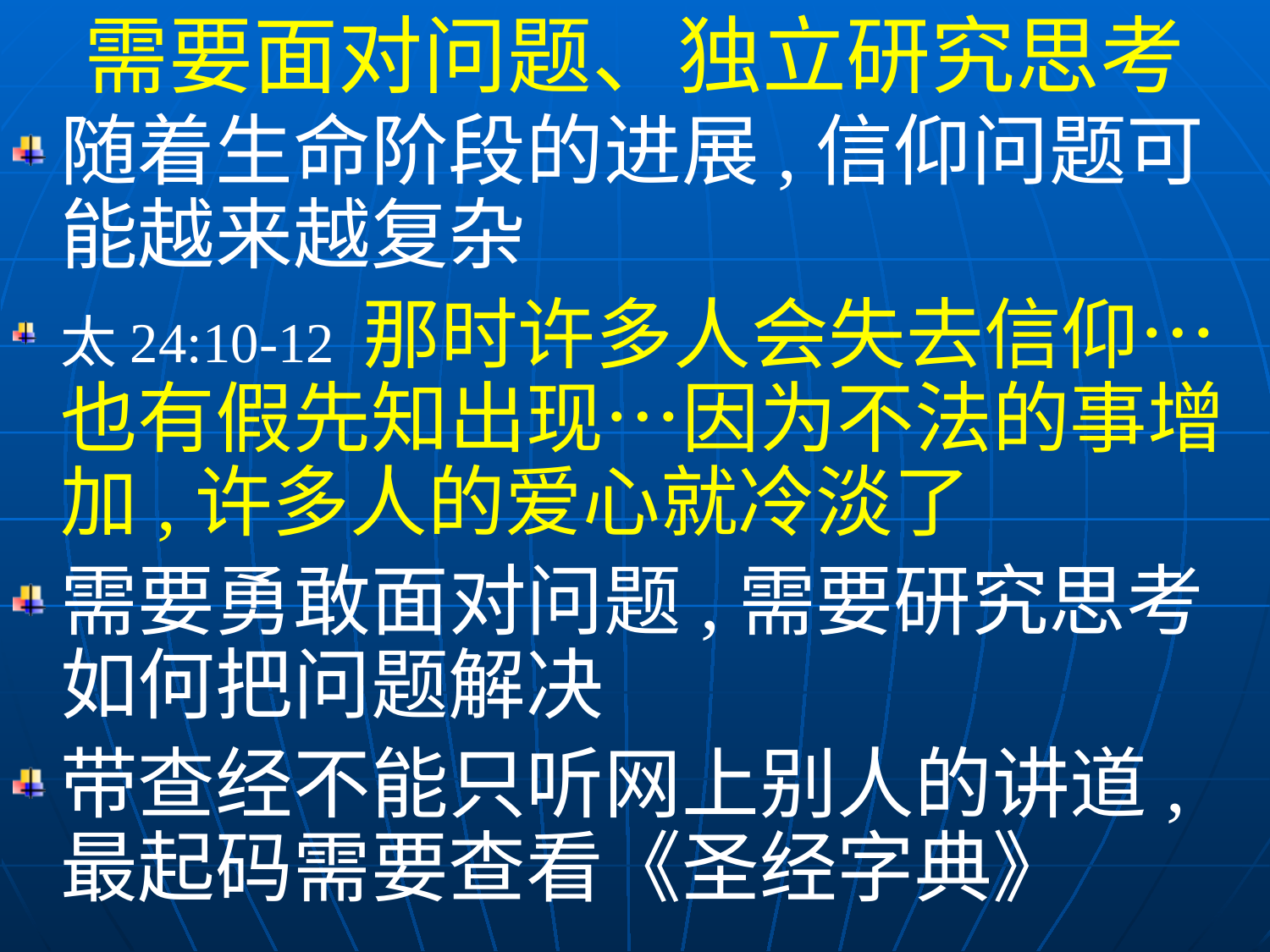

需要面对问题、独立研究思考
随着生命阶段的进展,信仰问题可能越来越复杂
太24:10-12 那时许多人会失去信仰…也有假先知出现…因为不法的事增加,许多人的爱心就冷淡了
需要勇敢面对问题,需要研究思考如何把问题解决
带查经不能只听网上别人的讲道,最起码需要查看《圣经字典》